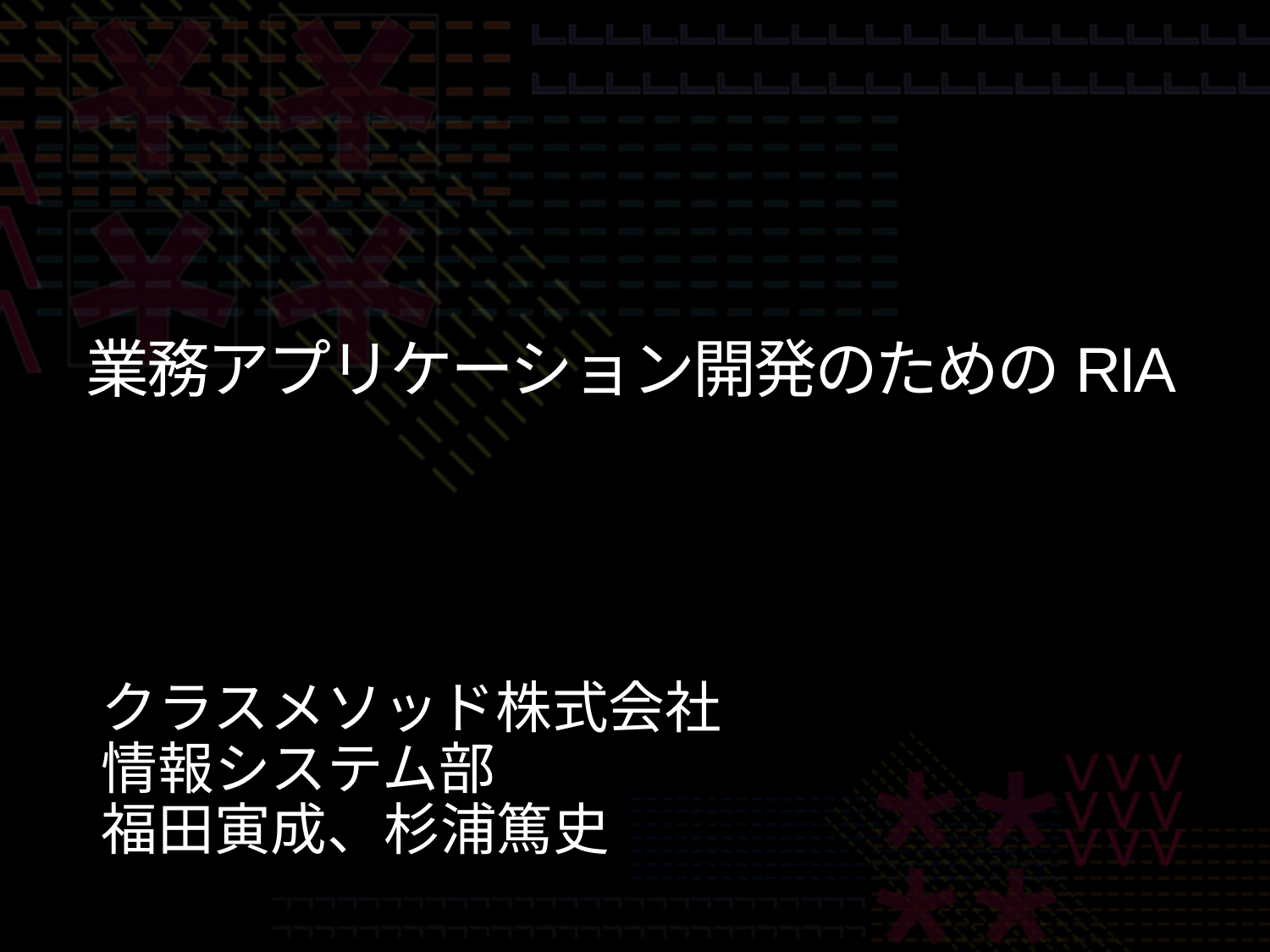

# 業務アプリケーション開発のためのRIA
クラスメソッド株式会社
情報システム部
福田寅成、杉浦篤史